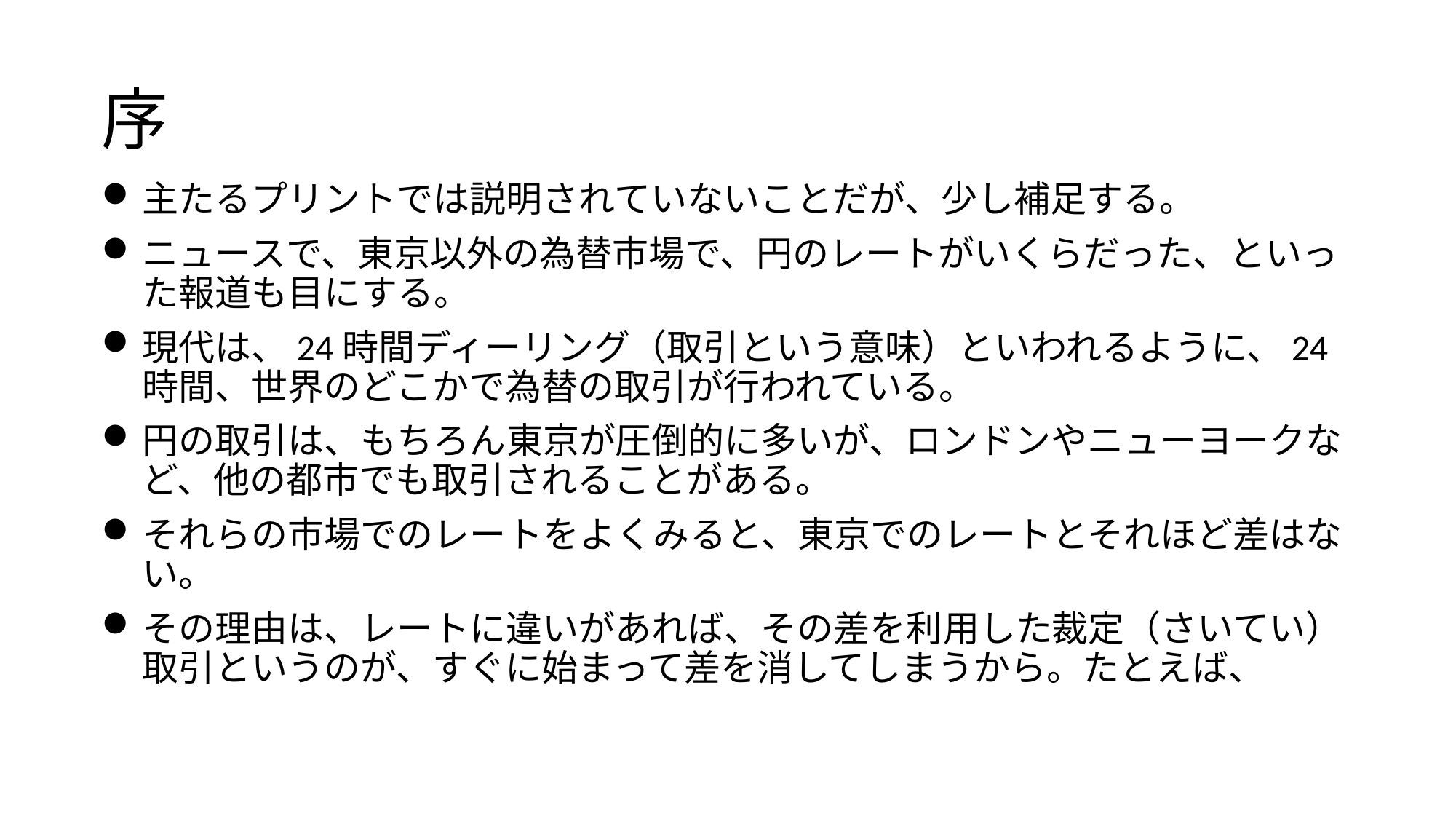

# 序
主たるプリントでは説明されていないことだが、少し補足する。
ニュースで、東京以外の為替市場で、円のレートがいくらだった、といった報道も目にする。
現代は、24時間ディーリング（取引という意味）といわれるように、24時間、世界のどこかで為替の取引が行われている。
円の取引は、もちろん東京が圧倒的に多いが、ロンドンやニューヨークなど、他の都市でも取引されることがある。
それらの市場でのレートをよくみると、東京でのレートとそれほど差はない。
その理由は、レートに違いがあれば、その差を利用した裁定（さいてい）取引というのが、すぐに始まって差を消してしまうから。たとえば、